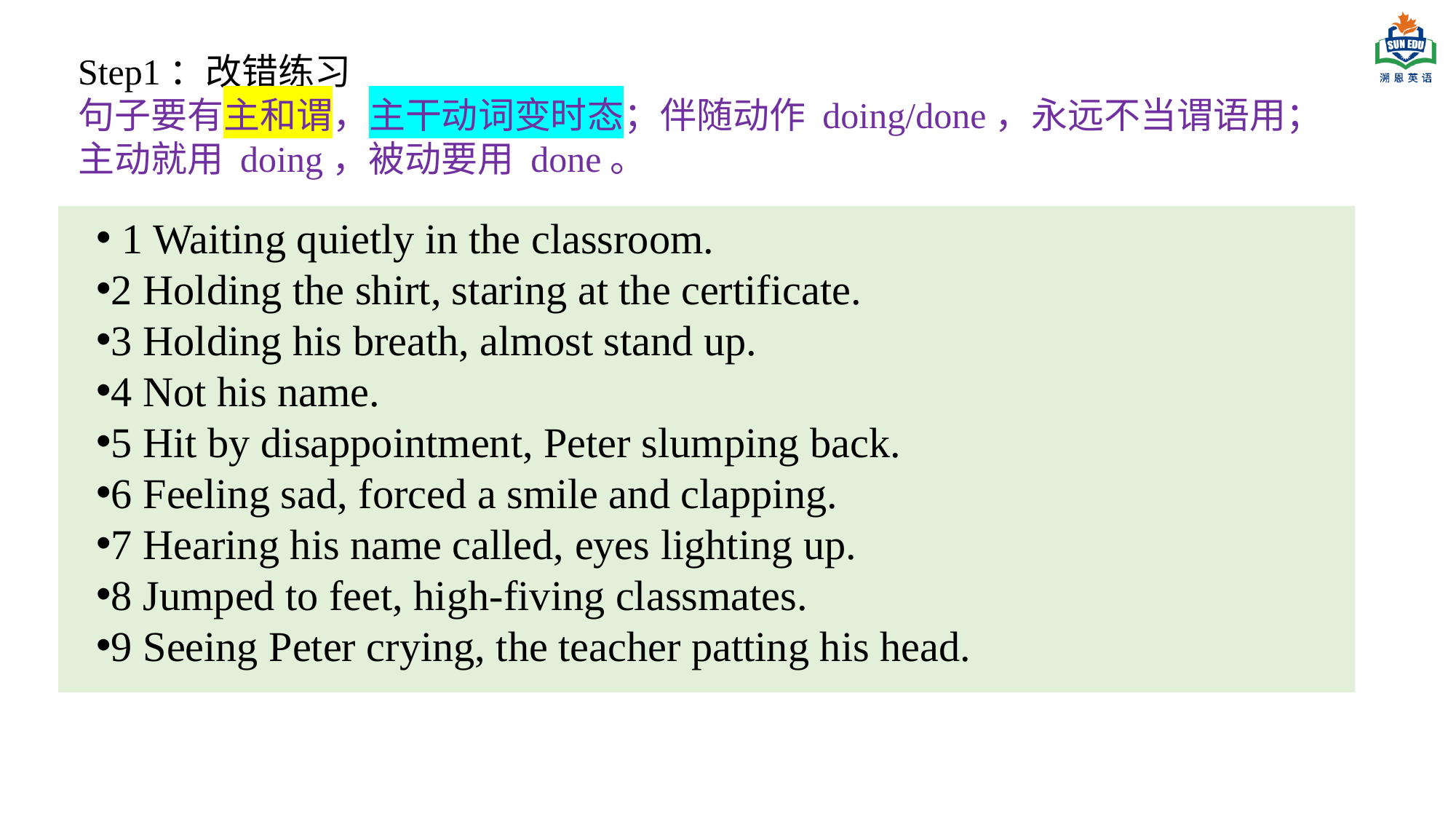

Step1：改错练习
句子要有主和谓，主干动词变时态；伴随动作 doing/done，永远不当谓语用；主动就用 doing，被动要用 done。
 1 Waiting quietly in the classroom.
2 Holding the shirt, staring at the certificate.
3 Holding his breath, almost stand up.
4 Not his name.
5 Hit by disappointment, Peter slumping back.
6 Feeling sad, forced a smile and clapping.
7 Hearing his name called, eyes lighting up.
8 Jumped to feet, high-fiving classmates.
9 Seeing Peter crying, the teacher patting his head.